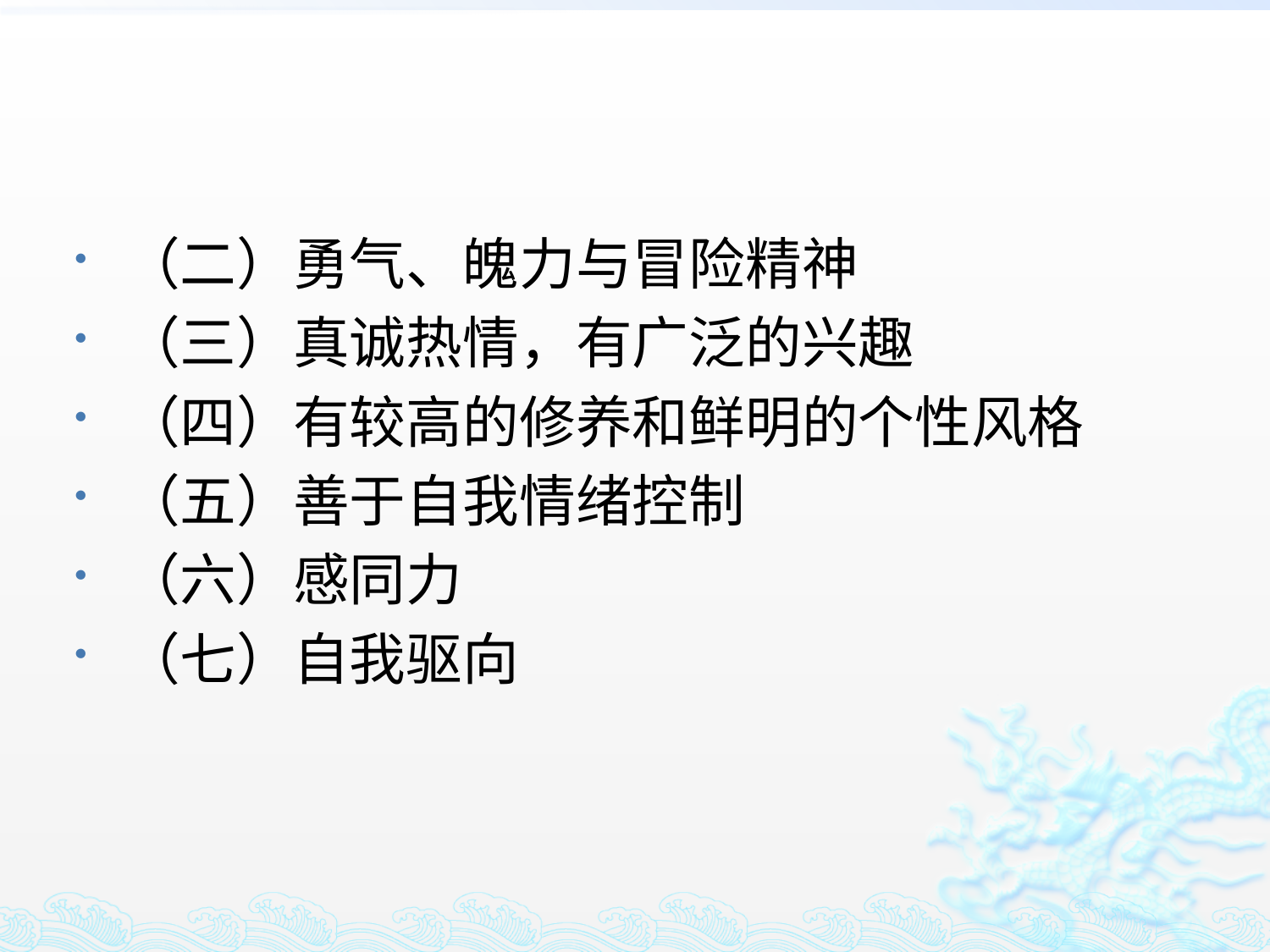

#
（二）勇气、魄力与冒险精神
（三）真诚热情，有广泛的兴趣
（四）有较高的修养和鲜明的个性风格
（五）善于自我情绪控制
（六）感同力
（七）自我驱向